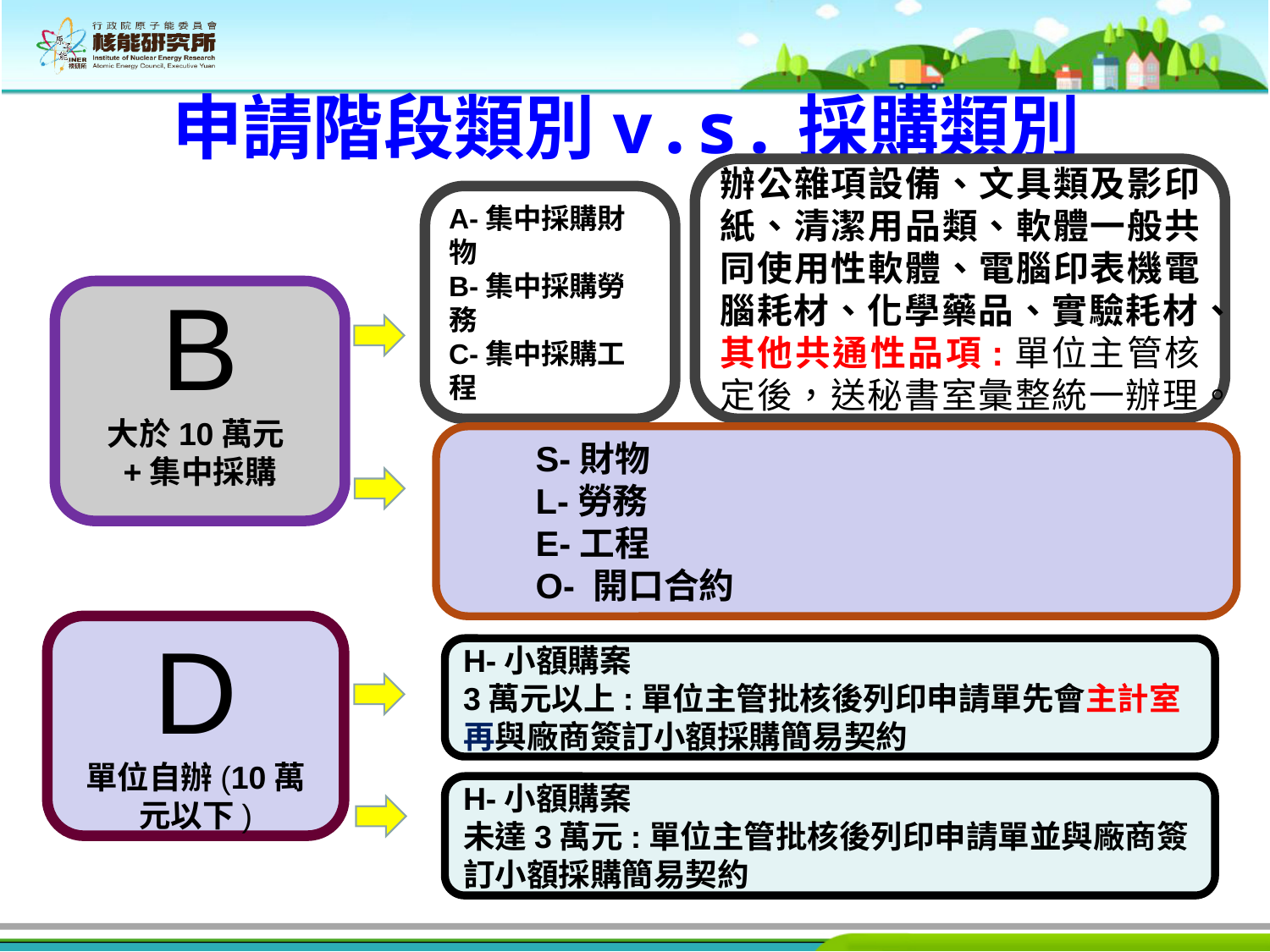

# 申請階段類別v.s.採購類別
辦公雜項設備、文具類及影印紙、清潔用品類、軟體一般共同使用性軟體、電腦印表機電腦耗材、化學藥品、實驗耗材、其他共通性品項:單位主管核定後，送秘書室彙整統一辦理。
A-集中採購財物
B-集中採購勞務
C-集中採購工程
B
大於10萬元+集中採購

        S-財物
        L-勞務
        E-工程
        O- 開口合約

D
單位自辦(10萬元以下)
H-小額購案
3萬元以上:單位主管批核後列印申請單先會主計室再與廠商簽訂小額採購簡易契約

H-小額購案
未達3萬元:單位主管批核後列印申請單並與廠商簽訂小額採購簡易契約